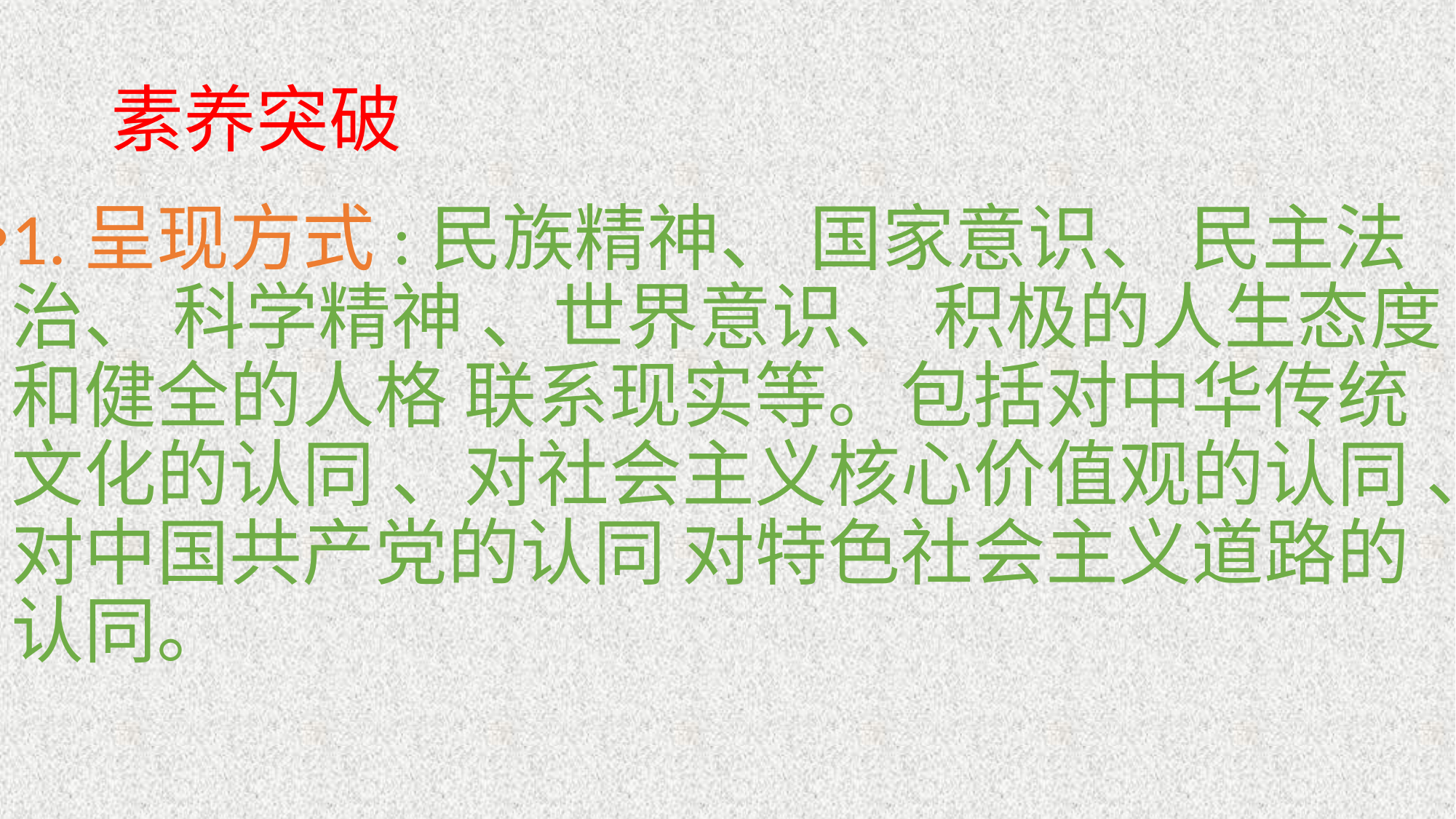

1.呈现方式:民族精神、 国家意识、 民主法治、 科学精神 、世界意识、 积极的人生态度和健全的人格 联系现实等。包括对中华传统文化的认同 、对社会主义核心价值观的认同 、对中国共产党的认同 对特色社会主义道路的认同。

# 素养突破